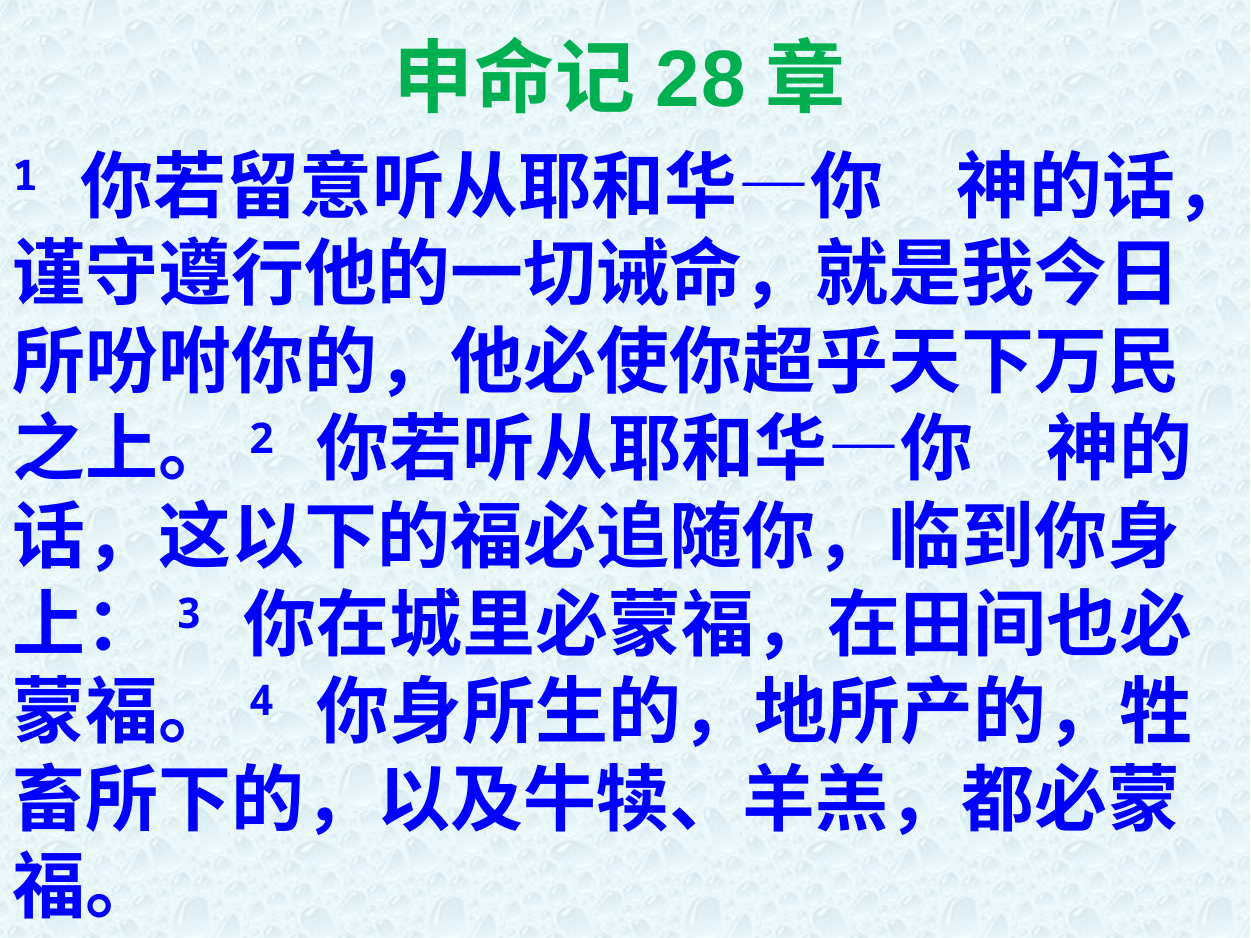

申命记28章
1 你若留意听从耶和华―你　神的话，谨守遵行他的一切诫命，就是我今日所吩咐你的，他必使你超乎天下万民之上。2 你若听从耶和华―你　神的话，这以下的福必追随你，临到你身上：3 你在城里必蒙福，在田间也必蒙福。4 你身所生的，地所产的，牲畜所下的，以及牛犊、羊羔，都必蒙福。